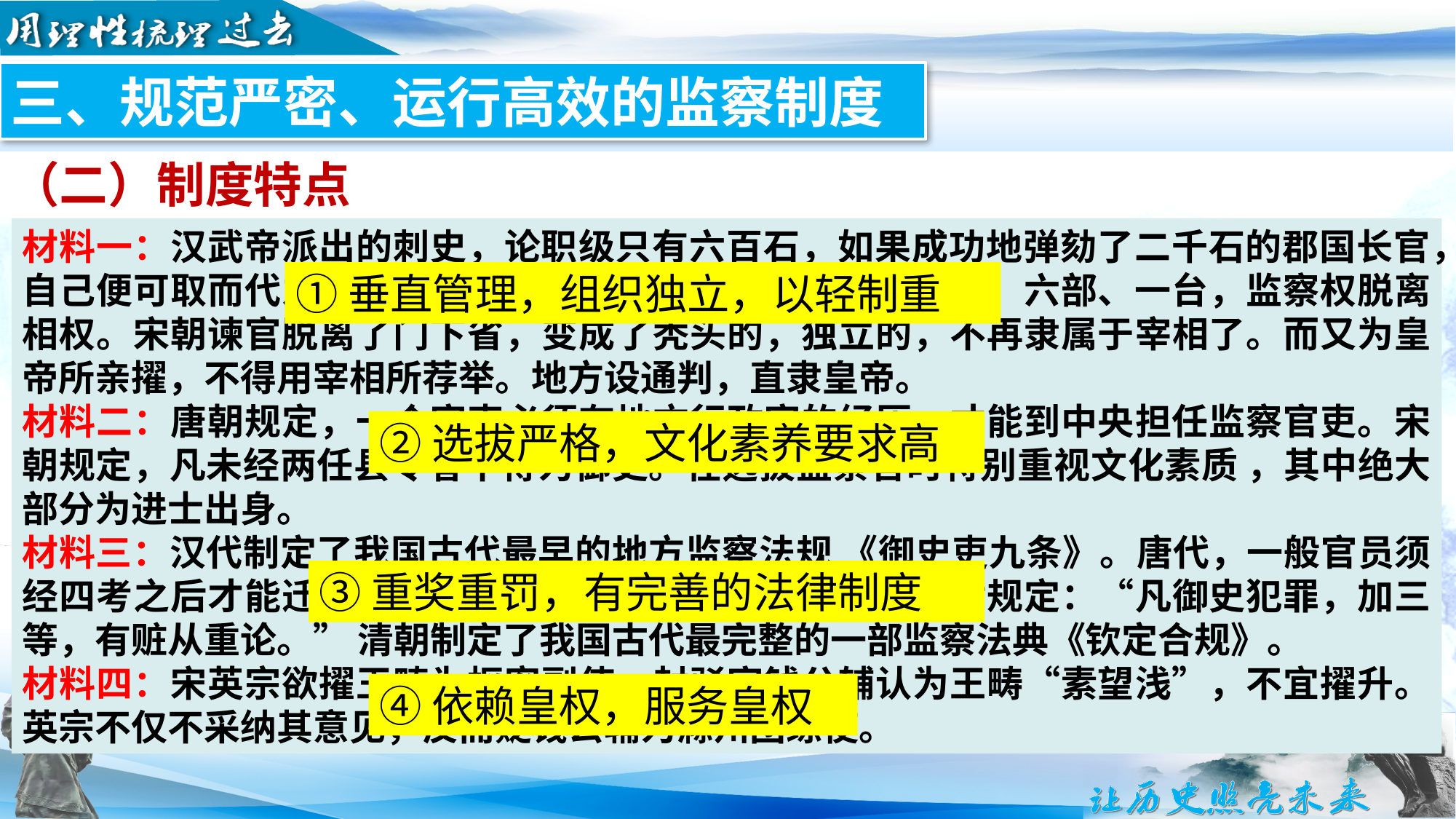

三、规范严密、运行高效的监察制度
（二）制度特点
材料一：汉武帝派出的刺史，论职级只有六百石，如果成功地弹劾了二千石的郡国长官，自己便可取而代之。唐代御史台成为一独立机构，所谓三省、六部、一台，监察权脱离相权。宋朝谏官脱离了门下省，变成了秃头的，独立的，不再隶属于宰相了。而又为皇帝所亲擢，不得用宰相所荐举。地方设通判，直隶皇帝。
材料二：唐朝规定，一个官吏必须有地方行政官的经历，才能到中央担任监察官吏。宋朝规定，凡未经两任县令者不得为御史。在选拔监察官时特别重视文化素质 ，其中绝大部分为进士出身。
材料三：汉代制定了我国古代最早的地方监察法规 《御史吏九条》。唐代，一般官员须经四考之后才能迁转它官，而御史经过三考即可升迁。明律规定：“凡御史犯罪，加三等，有赃从重论。” 清朝制定了我国古代最完整的一部监察法典《钦定合规》。
材料四：宋英宗欲擢王畴为枢密副使，封驳官钱公辅认为王畴“素望浅”，不宜擢升。英宗不仅不采纳其意见，反而贬钱公辅为滁州团练使。
①垂直管理，组织独立，以轻制重
②选拔严格，文化素养要求高
③重奖重罚，有完善的法律制度
④依赖皇权，服务皇权